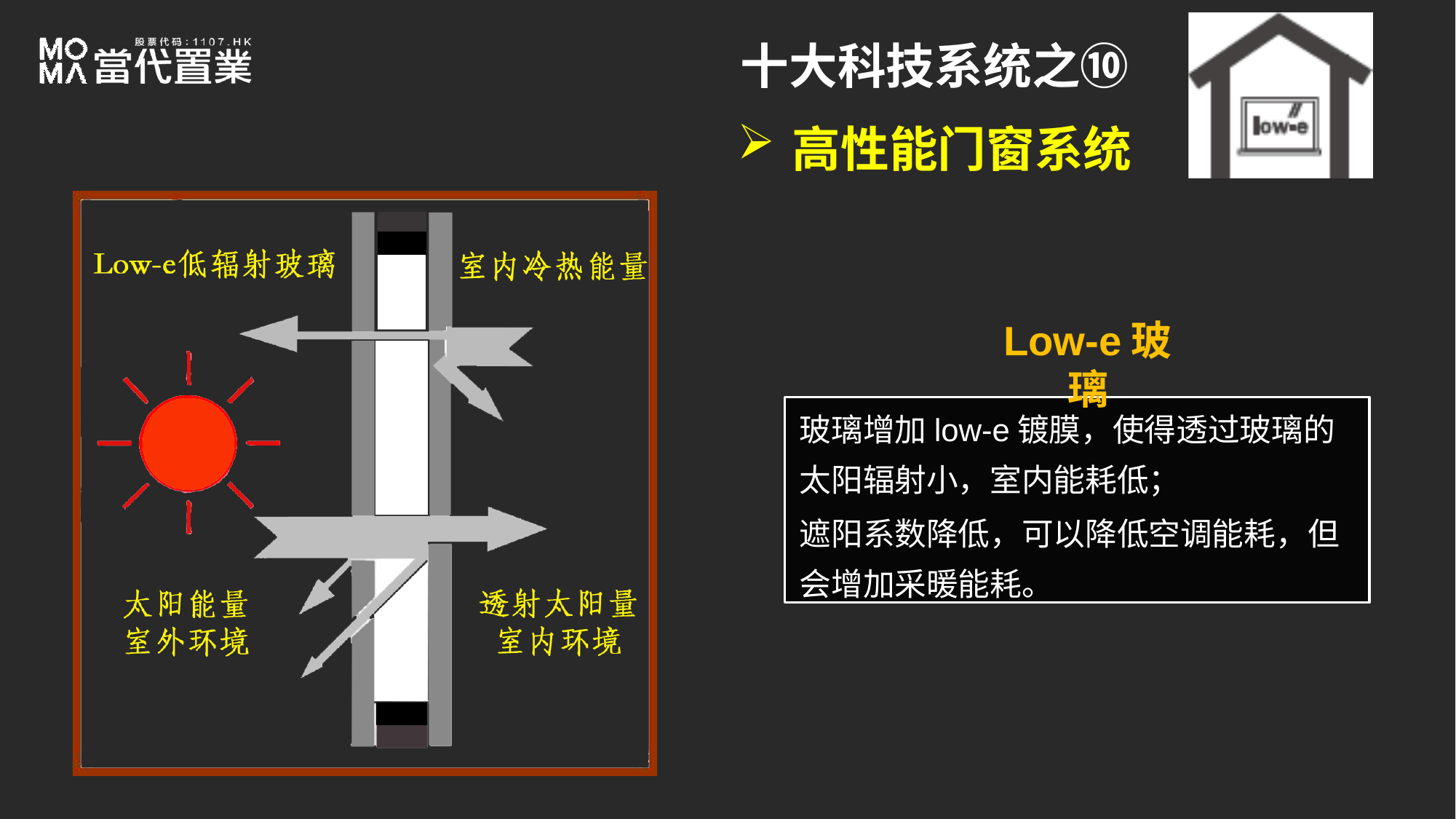

十大科技系统之⑩
高性能门窗系统

Low-e玻璃
玻璃增加low-e镀膜，使得透过玻璃的 太阳辐射小，室内能耗低；
遮阳系数降低，可以降低空调能耗，但 会增加采暖能耗。